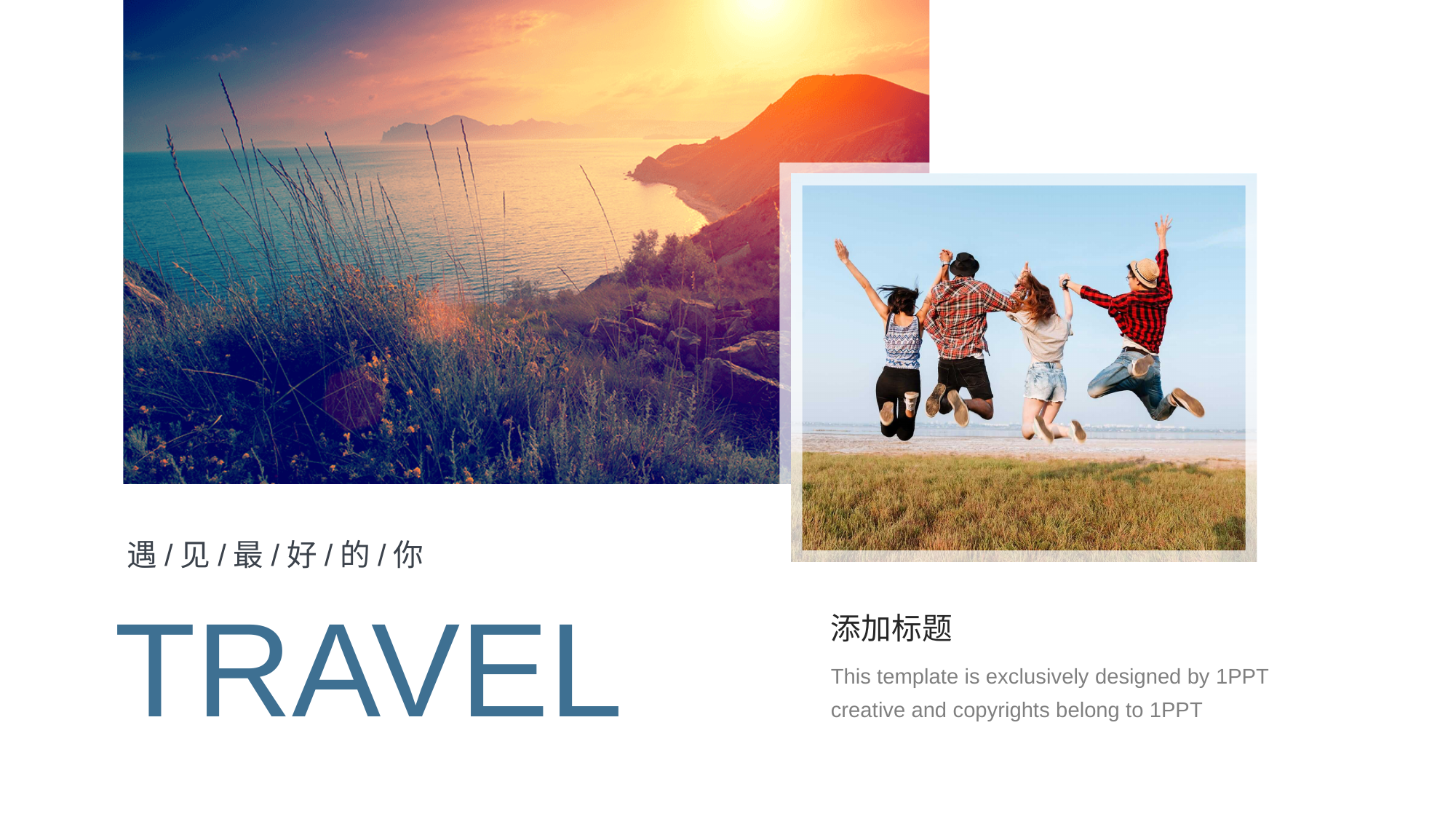

遇/见/最/好/的/你
TRAVEL
添加标题
This template is exclusively designed by 1PPT creative and copyrights belong to 1PPT